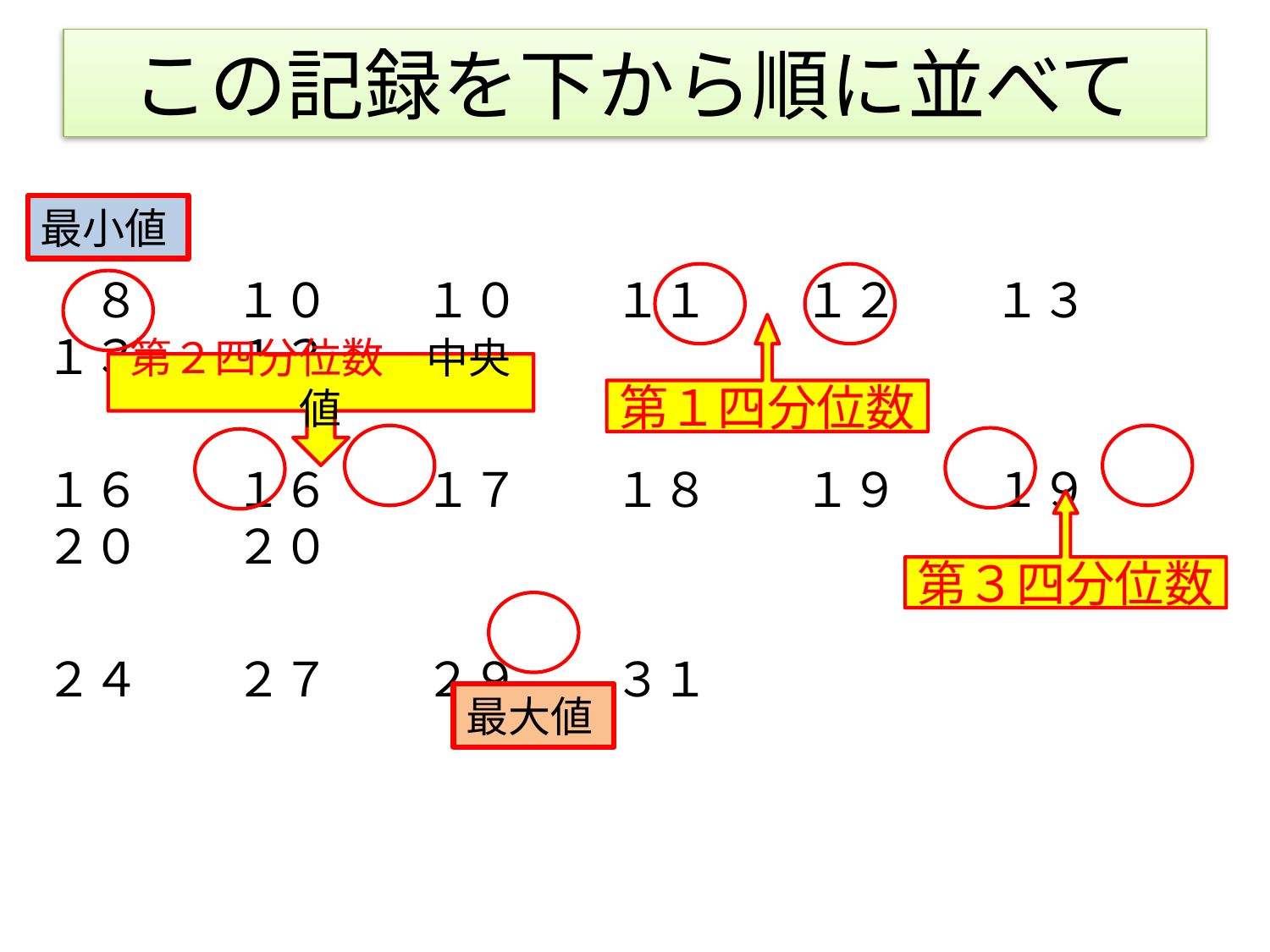

# この記録を下から順に並べて
最小値
　８　　１０　　１０　　１１　　１２　　１３　　１３　　１３

１６　　１６　　１７　　１８　　１９　　１９　　２０　　２０

２４　　２７　　２９　　３１

第１四分位数
第２四分位数　中央値

第３四分位数

最大値